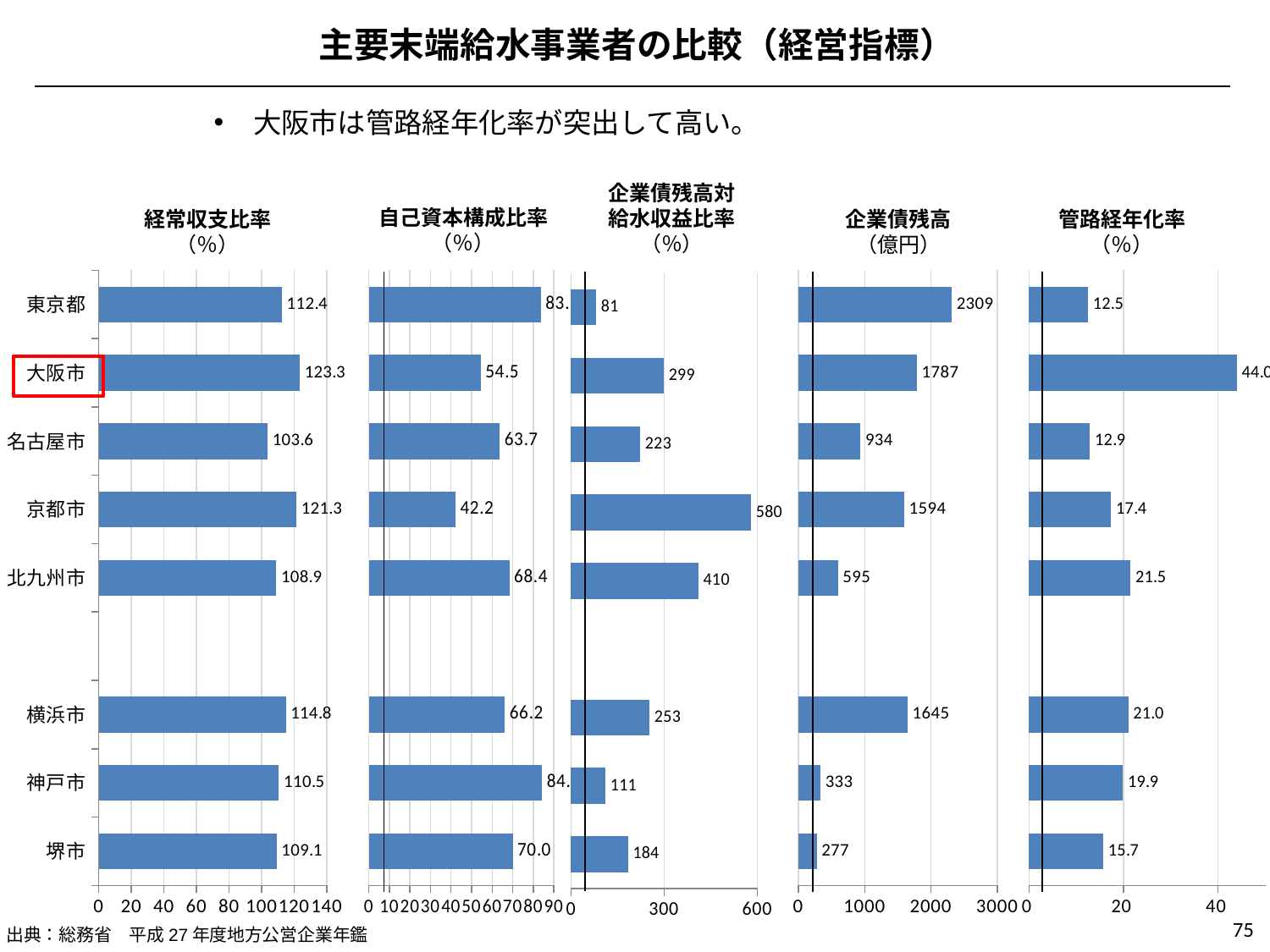

主要末端給水事業者の比較（経営指標）
大阪市は管路経年化率が突出して高い。
企業債残高対
給水収益比率
（％）
自己資本構成比率
（％）
経常収支比率
（％）
企業債残高
（億円）
管路経年化率
（％）

### Chart

| Category | 給水人口 |
|---|---|
| 堺市 | 109.1 |
| 神戸市 | 110.5 |
| 横浜市 | 114.8 |
|  | None |
| 北九州市 | 108.9 |
| 京都市 | 121.3 |
| 名古屋市 | 103.6 |
| 大阪市 | 123.3 |
| 東京都 | 112.4 |

### Chart

| Category | 自己水率 |
|---|---|
| 堺市 | 70.0 |
| 神戸市 | 84.3 |
| 横浜市 | 66.2 |
|  | None |
| 北九州市 | 68.4 |
| 京都市 | 42.2 |
| 名古屋市 | 63.7 |
| 大阪市 | 54.5 |
| 東京都 | 83.7 |

### Chart

| Category | 管延長 |
|---|---|
| 堺市 | 277.0 |
| 神戸市 | 333.0 |
| 横浜市 | 1645.0 |
|  | None |
| 北九州市 | 595.0 |
| 京都市 | 1594.0 |
| 名古屋市 | 934.0 |
| 大阪市 | 1787.0 |
| 東京都 | 2309.0 |

### Chart

| Category | 取水能力 |
|---|---|
| 堺市 | 15.7 |
| 神戸市 | 19.9 |
| 横浜市 | 21.0 |
|  | None |
| 北九州市 | 21.5 |
| 京都市 | 17.4 |
| 名古屋市 | 12.9 |
| 大阪市 | 44.0 |
| 東京都 | 12.5 |

### Chart

| Category | 債務残高比率 |
|---|---|
| 堺市 | 184.0 |
| 神戸市 | 111.0 |
| 横浜市 | 253.0 |
|  | None |
| 北九州市 | 410.0 |
| 京都市 | 580.0 |
| 名古屋市 | 223.0 |
| 大阪市 | 299.0 |
| 東京都 | 81.0 |
75
出典：総務省　平成27年度地方公営企業年鑑